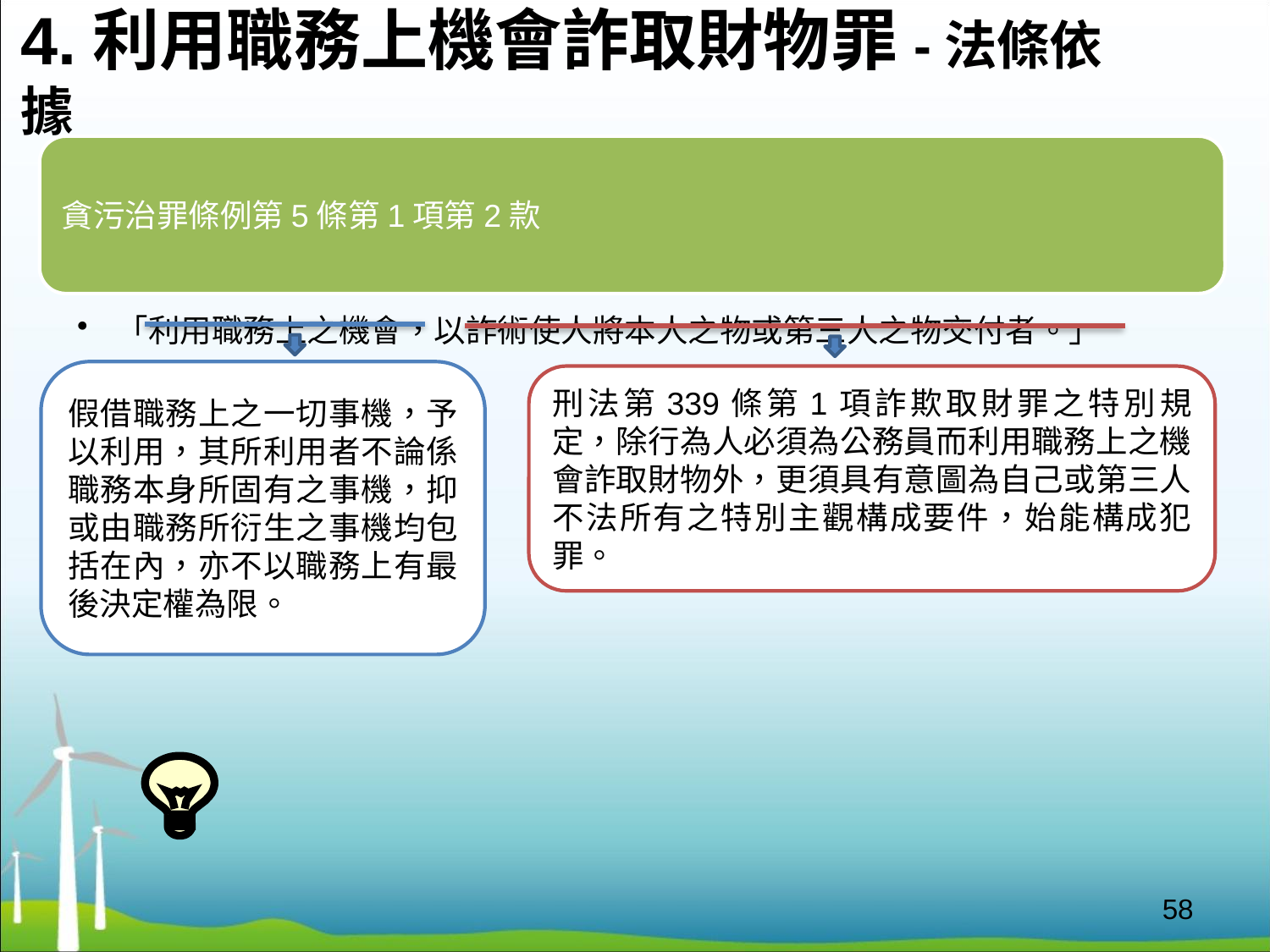

4.利用職務上機會詐取財物罪-法條依據
貪污治罪條例第5條第1項第2款
「利用職務上之機會，以詐術使人將本人之物或第三人之物交付者。」

假借職務上之一切事機，予以利用，其所利用者不論係職務本身所固有之事機，抑或由職務所衍生之事機均包括在內，亦不以職務上有最後決定權為限。
刑法第339條第1項詐欺取財罪之特別規定，除行為人必須為公務員而利用職務上之機會詐取財物外，更須具有意圖為自己或第三人不法所有之特別主觀構成要件，始能構成犯罪。

58